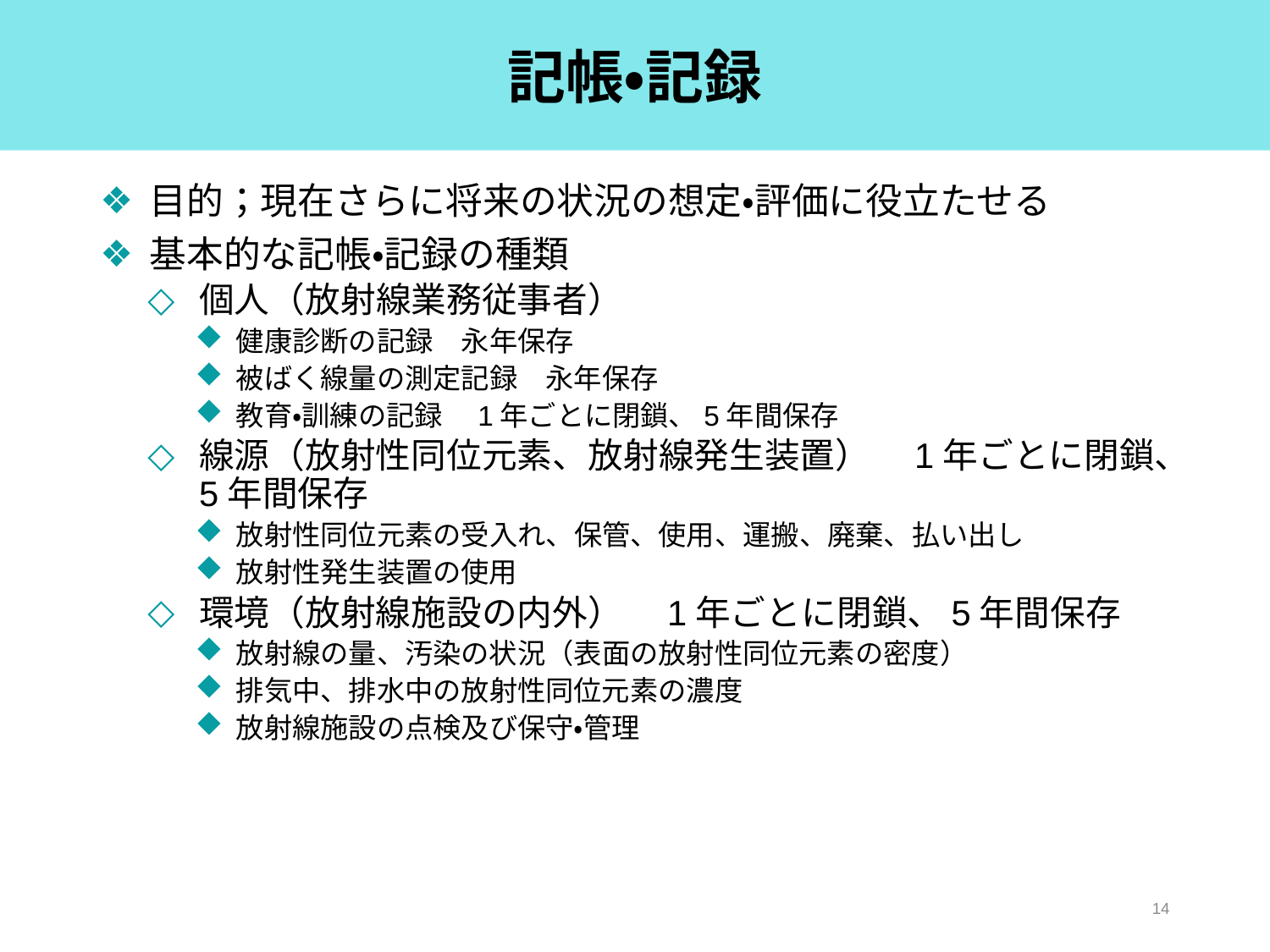

# 記帳・記録
目的；現在さらに将来の状況の想定・評価に役立たせる
基本的な記帳・記録の種類
個人（放射線業務従事者）
健康診断の記録　永年保存
被ばく線量の測定記録　永年保存
教育・訓練の記録　1年ごとに閉鎖、5年間保存
線源（放射性同位元素、放射線発生装置）　1年ごとに閉鎖、5年間保存
放射性同位元素の受入れ、保管、使用、運搬、廃棄、払い出し
放射性発生装置の使用
環境（放射線施設の内外）　1年ごとに閉鎖、5年間保存
放射線の量、汚染の状況（表面の放射性同位元素の密度）
排気中、排水中の放射性同位元素の濃度
放射線施設の点検及び保守・管理

14